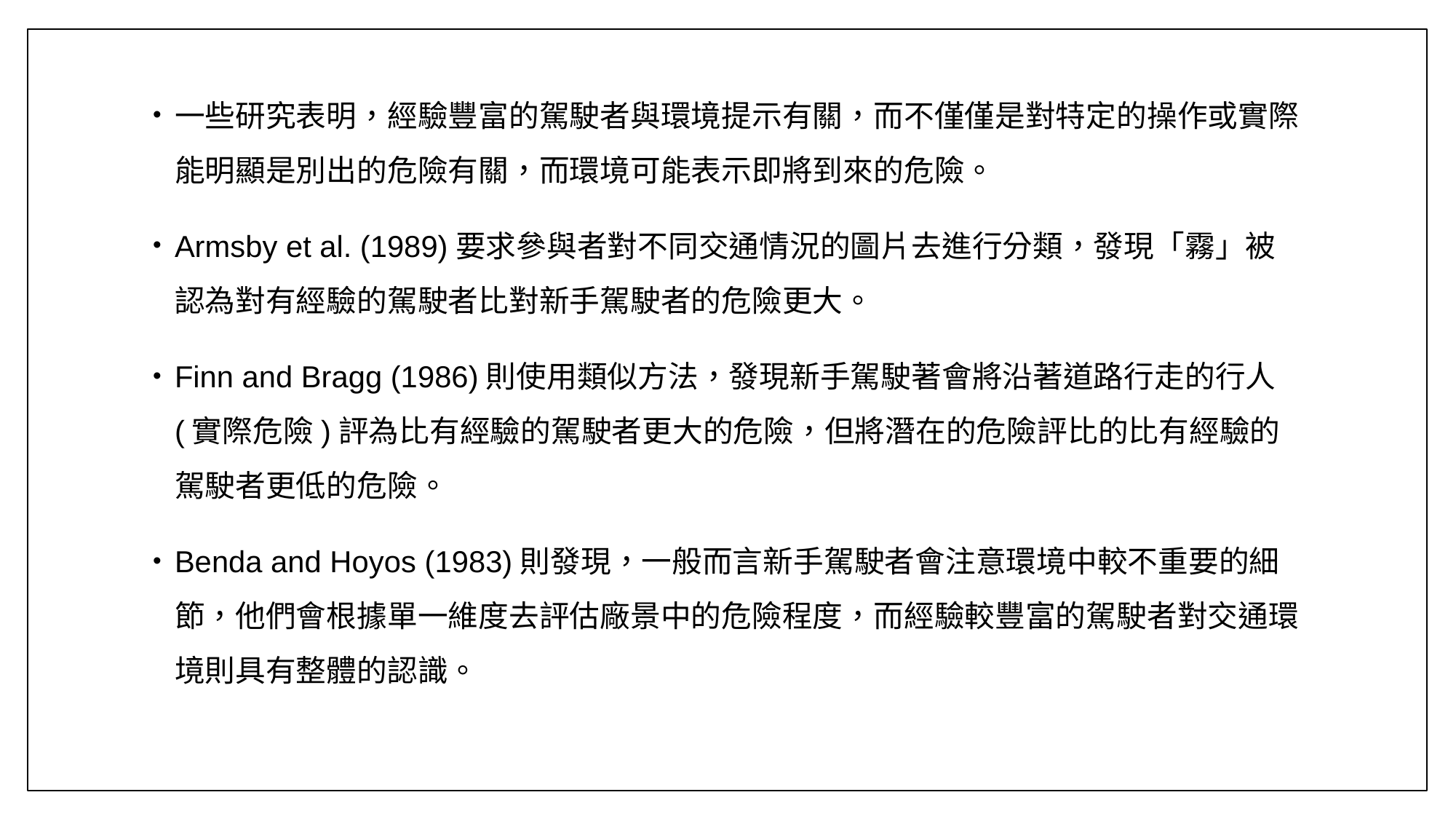

一些研究表明，經驗豐富的駕駛者與環境提示有關，而不僅僅是對特定的操作或實際能明顯是別出的危險有關，而環境可能表示即將到來的危險。
Armsby et al. (1989)要求參與者對不同交通情況的圖片去進行分類，發現「霧」被認為對有經驗的駕駛者比對新手駕駛者的危險更大。
Finn and Bragg (1986)則使用類似方法，發現新手駕駛著會將沿著道路行走的行人(實際危險)評為比有經驗的駕駛者更大的危險，但將潛在的危險評比的比有經驗的駕駛者更低的危險。
Benda and Hoyos (1983)則發現，一般而言新手駕駛者會注意環境中較不重要的細節，他們會根據單一維度去評估廠景中的危險程度，而經驗較豐富的駕駛者對交通環境則具有整體的認識。